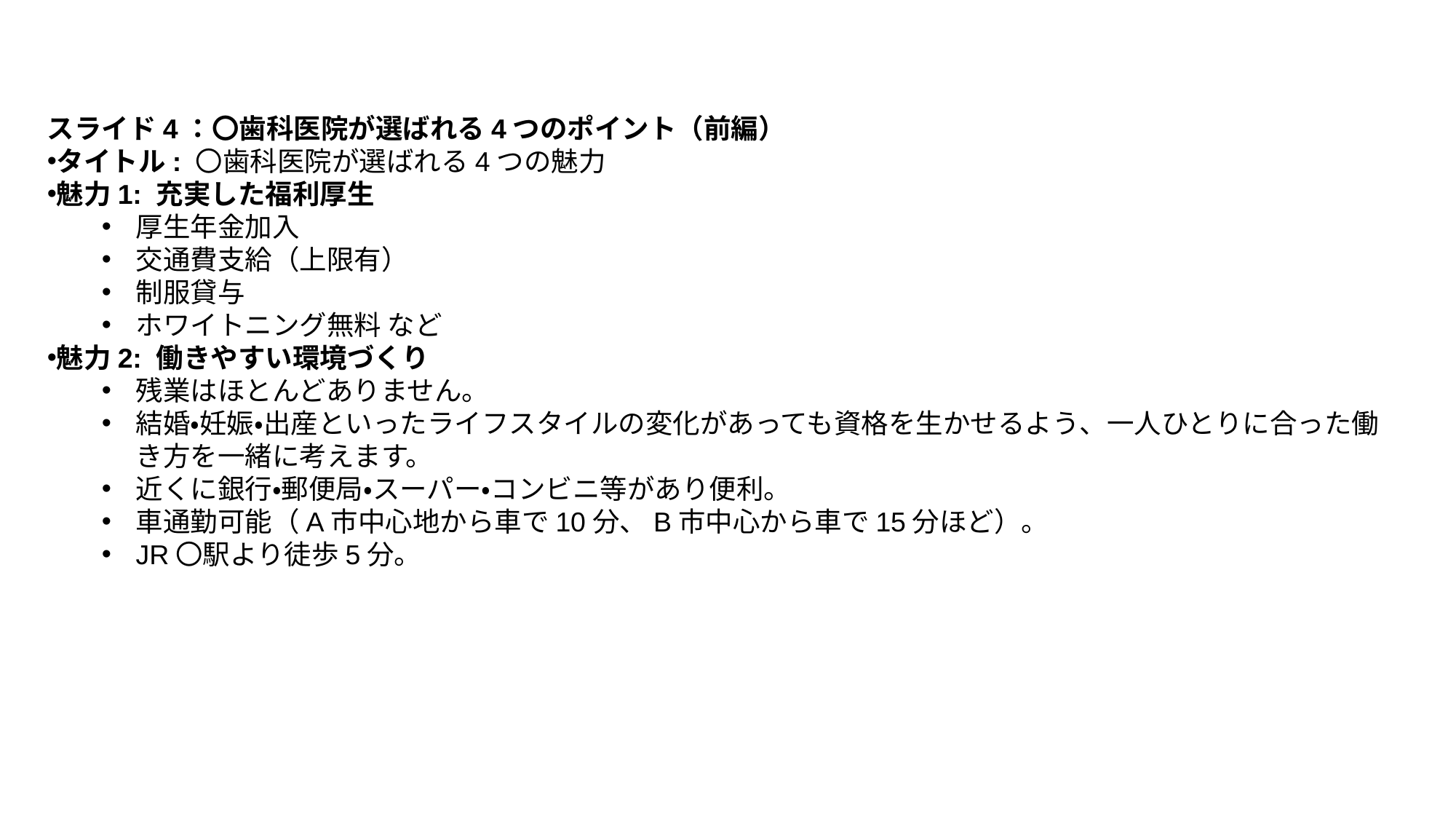

スライド4：〇歯科医院が選ばれる4つのポイント（前編）
タイトル: 〇歯科医院が選ばれる4つの魅力
魅力1: 充実した福利厚生
厚生年金加入
交通費支給（上限有）
制服貸与
ホワイトニング無料 など
魅力2: 働きやすい環境づくり
残業はほとんどありません。
結婚・妊娠・出産といったライフスタイルの変化があっても資格を生かせるよう、一人ひとりに合った働き方を一緒に考えます。
近くに銀行・郵便局・スーパー・コンビニ等があり便利。
車通勤可能（A市中心地から車で10分、B市中心から車で15分ほど）。
JR〇駅より徒歩5分。